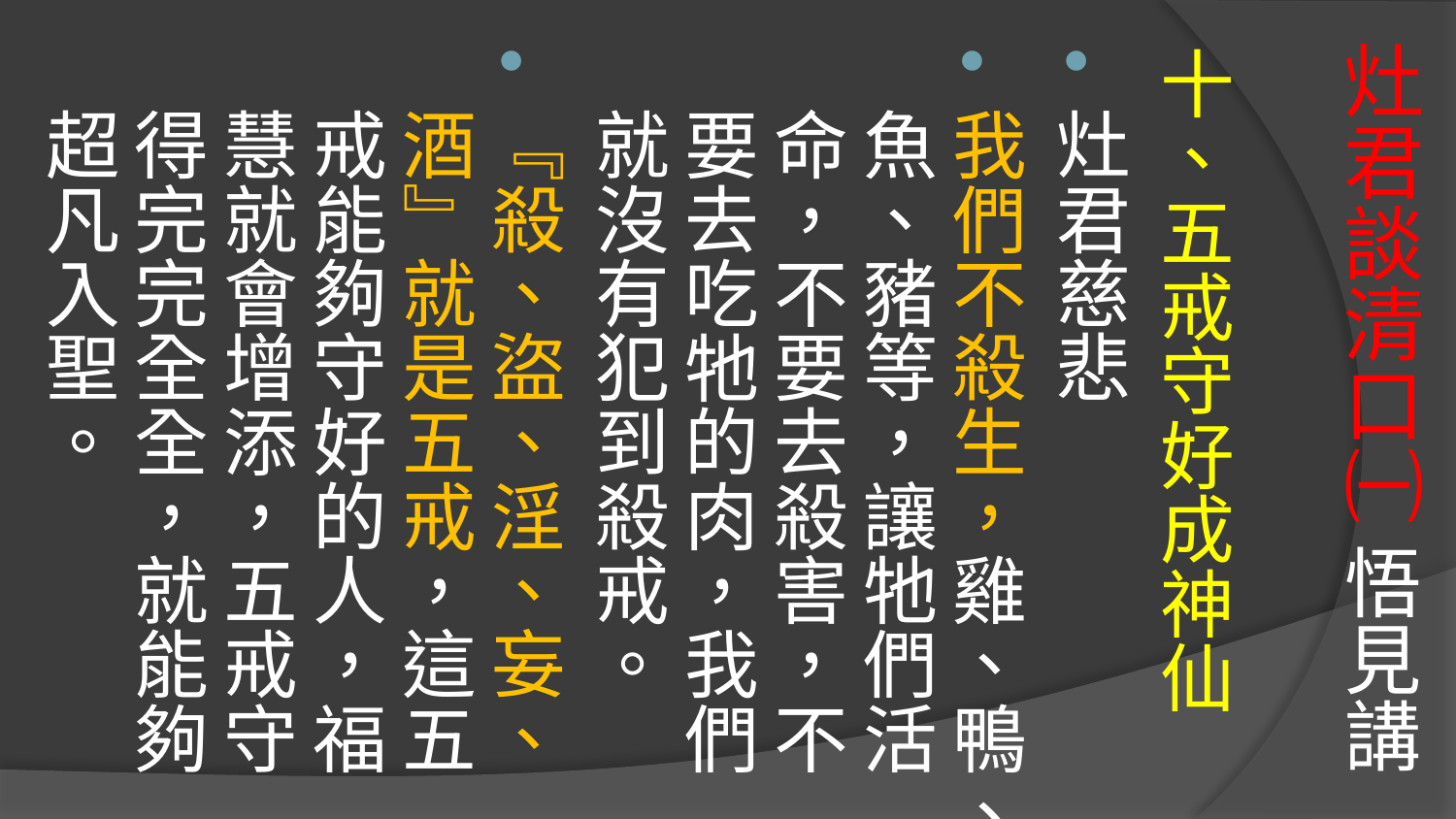

# 灶君談清口㈠ 悟見講
十、五戒守好成神仙
灶君慈悲
我們不殺生，雞、鴨、魚、豬等，讓牠們活命，不要去殺害，不要去吃牠的肉，我們就沒有犯到殺戒。
『殺、盜、淫、妄、酒』就是五戒，這五戒能夠守好的人，福慧就會增添，五戒守得完完全全，就能夠超凡入聖。